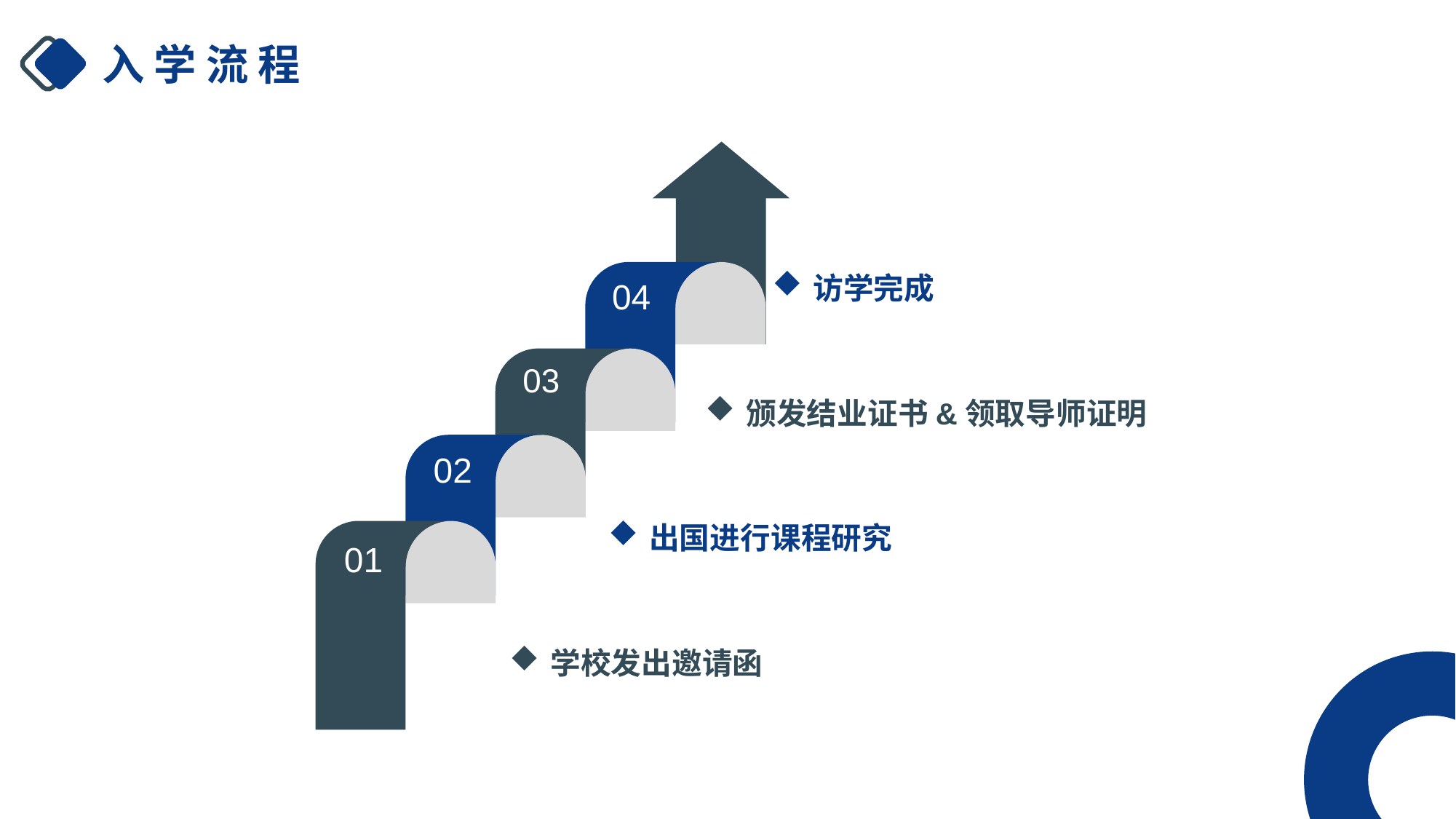

入 学 流 程

04

03

02

01
访学完成
颁发结业证书&领取导师证明
出国进行课程研究
学校发出邀请函